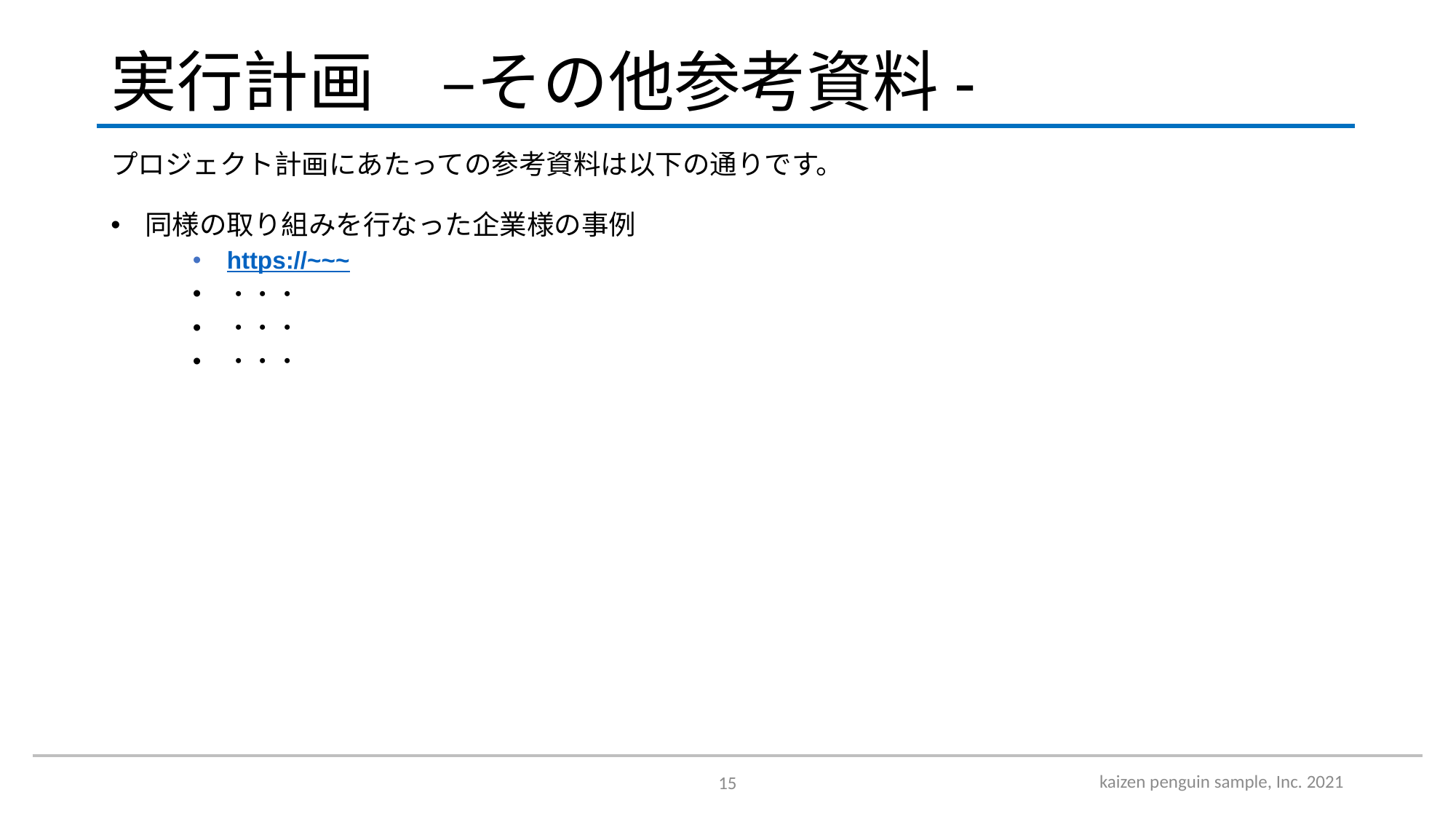

# 実行計画　–その他参考資料-
プロジェクト計画にあたっての参考資料は以下の通りです。
同様の取り組みを行なった企業様の事例
https://~~~
・・・
・・・
・・・
kaizen penguin sample, Inc. 2021
15